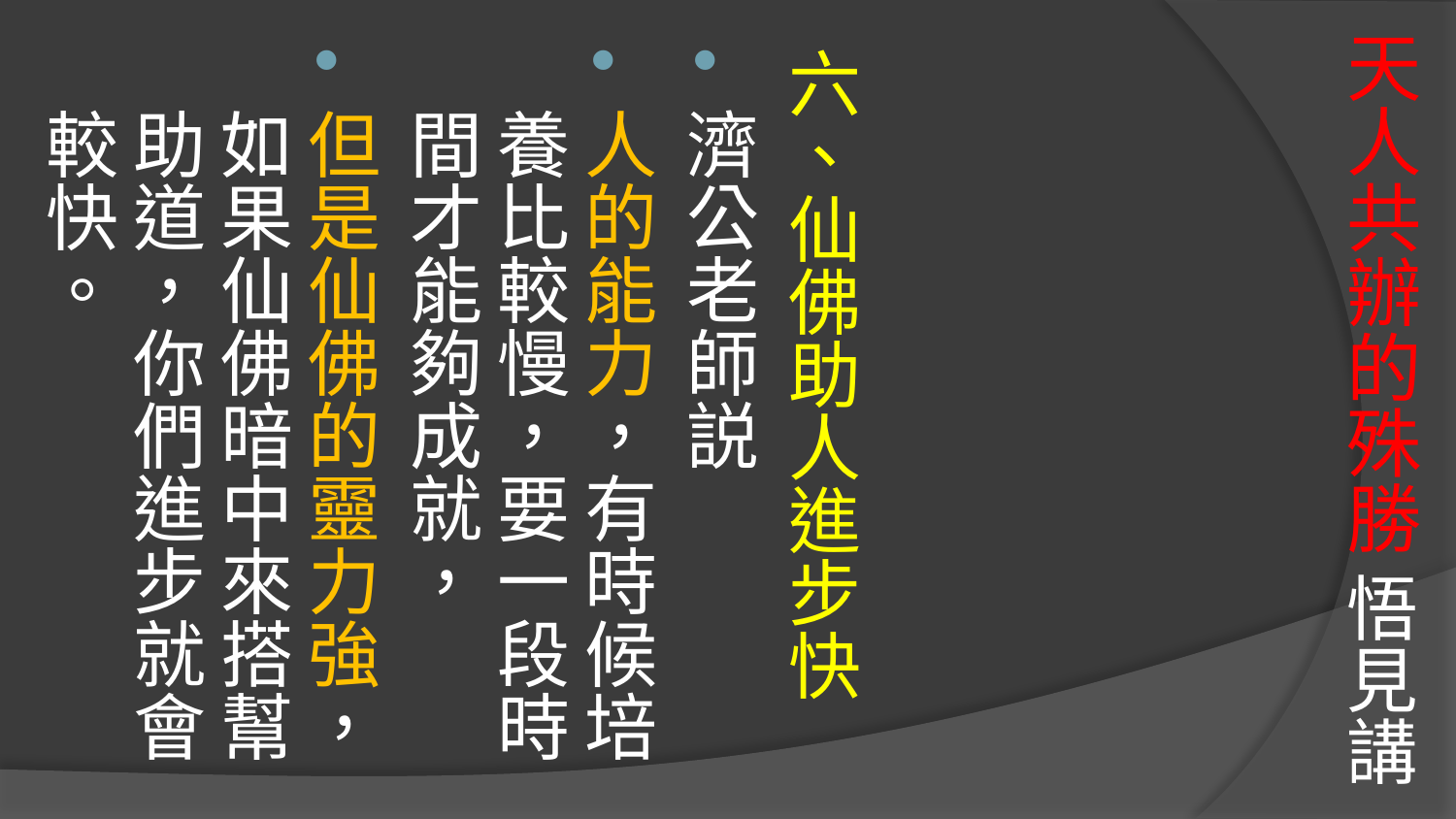

# 天人共辦的殊勝 悟見講
六、仙佛助人進步快
濟公老師説
人的能力，有時候培養比較慢，要一段時間才能夠成就，
但是仙佛的靈力強，如果仙佛暗中來搭幫助道，你們進步就會較快。